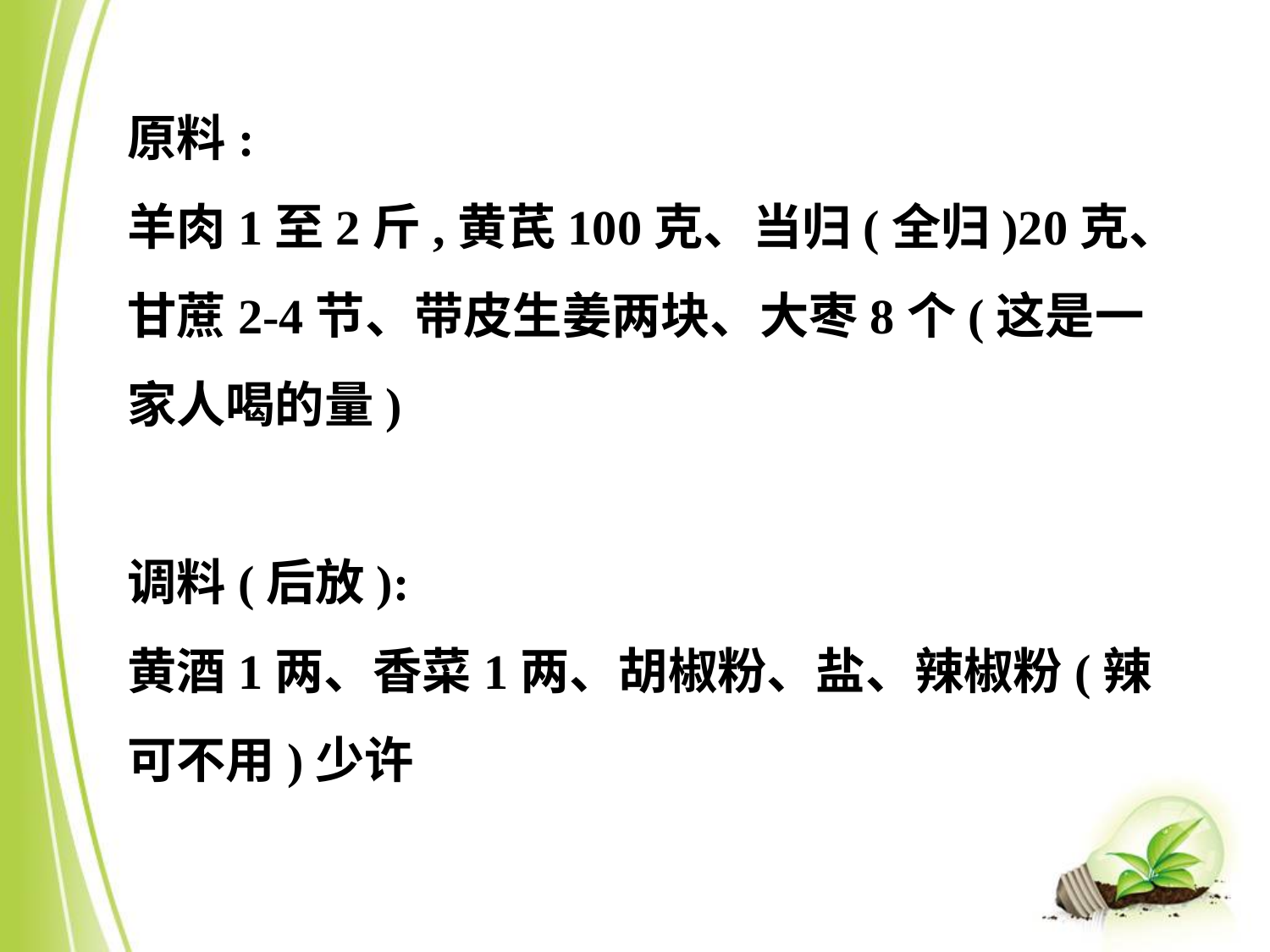

原料:
羊肉1至2斤,黄芪100克、当归(全归)20克、甘蔗2-4节、带皮生姜两块、大枣8个(这是一家人喝的量)

调料(后放):
黄酒1两、香菜1两、胡椒粉、盐、辣椒粉(辣可不用)少许